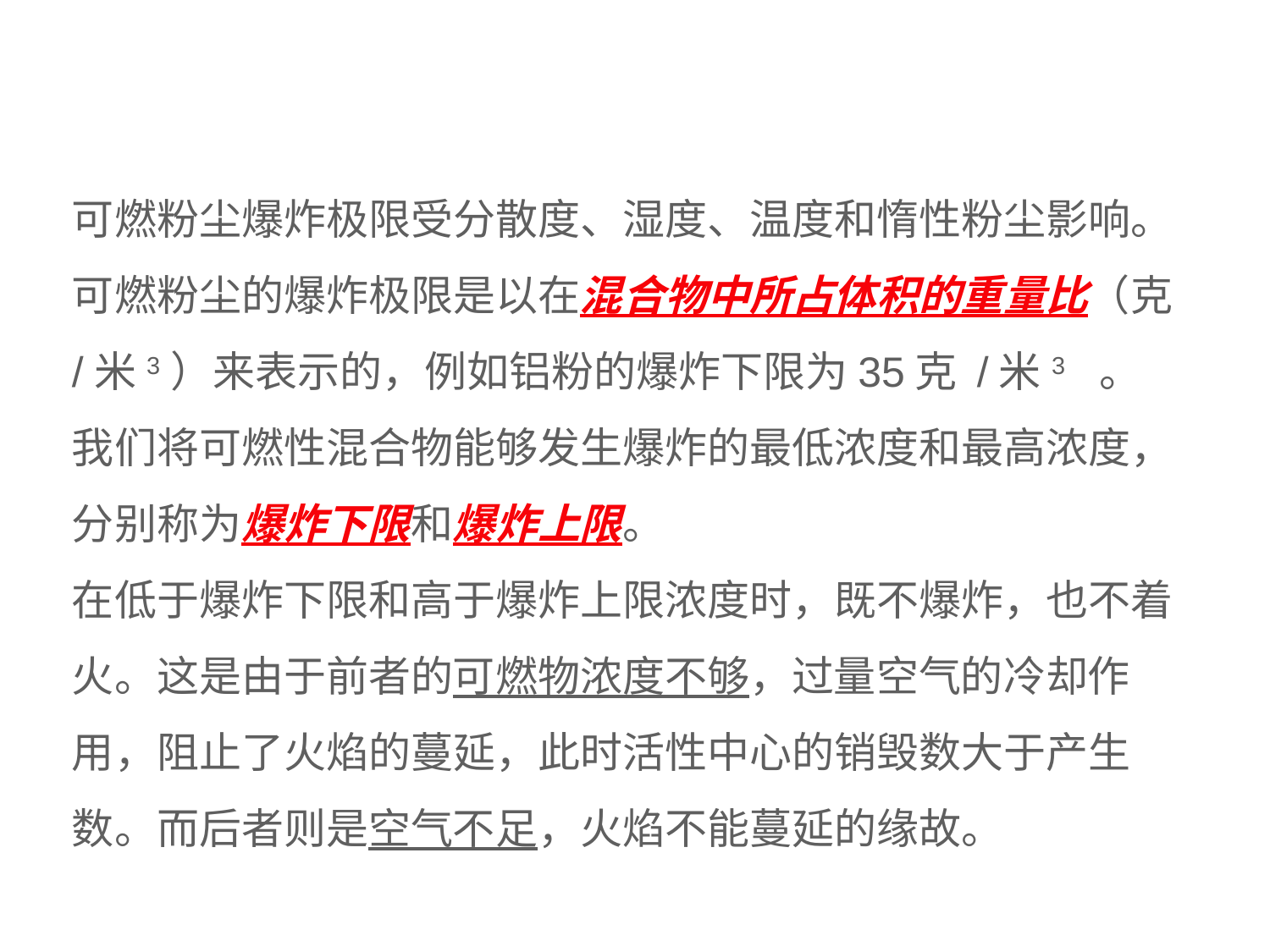

可燃粉尘爆炸极限受分散度、湿度、温度和惰性粉尘影响。
可燃粉尘的爆炸极限是以在混合物中所占体积的重量比（克/米3）来表示的，例如铝粉的爆炸下限为35克 /米3  。我们将可燃性混合物能够发生爆炸的最低浓度和最高浓度，分别称为爆炸下限和爆炸上限。
在低于爆炸下限和高于爆炸上限浓度时，既不爆炸，也不着火。这是由于前者的可燃物浓度不够，过量空气的冷却作用，阻止了火焰的蔓延，此时活性中心的销毁数大于产生数。而后者则是空气不足，火焰不能蔓延的缘故。